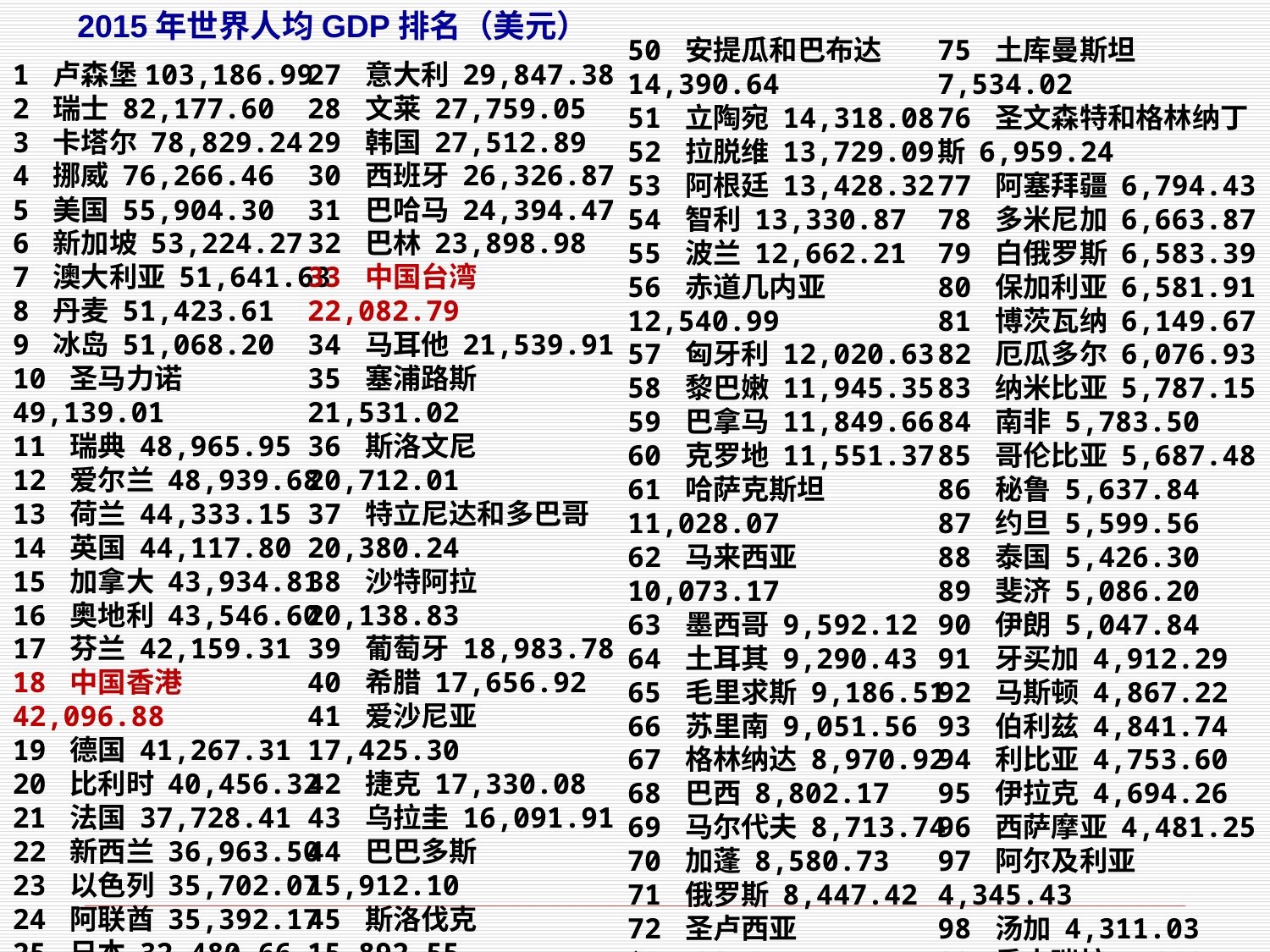

2015年世界人均GDP排名（美元）
50 安提瓜和巴布达 14,390.64
51 立陶宛 14,318.08
52 拉脱维 13,729.09
53 阿根廷 13,428.32
54 智利 13,330.87
55 波兰 12,662.21
56 赤道几内亚 12,540.99
57 匈牙利 12,020.63
58 黎巴嫩 11,945.35
59 巴拿马 11,849.66
60 克罗地 11,551.37
61 哈萨克斯坦11,028.07
62 马来西亚 10,073.17
63 墨西哥 9,592.12
64 土耳其 9,290.43
65 毛里求斯 9,186.51
66 苏里南 9,051.56
67 格林纳达 8,970.92
68 巴西 8,802.17
69 马尔代夫 8,713.74
70 加蓬 8,580.73
71 俄罗斯 8,447.42
72 圣卢西亚 $8,409.87
73 中国 8,280.09
74 多米尼克 7,601.78

75 土库曼斯坦 7,534.02
76 圣文森特和格林纳丁  斯 6,959.24
77 阿塞拜疆 6,794.43
78 多米尼加 6,663.87
79 白俄罗斯 6,583.39
80 保加利亚 6,581.91
81 博茨瓦纳 6,149.67
82 厄瓜多尔 6,076.93
83 纳米比亚 5,787.15
84 南非 5,783.50
85 哥伦比亚 5,687.48
86 秘鲁 5,637.84
87 约旦 5,599.56
88 泰国 5,426.30
89 斐济 5,086.20
90 伊朗 5,047.84
91 牙买加 4,912.29
92 马斯顿 4,867.22
93 伯利兹 4,841.74
94 利比亚 4,753.60
95 伊拉克 4,694.26
96 西萨摩亚 4,481.25
97 阿尔及利亚 4,345.43
98 汤加 4,311.03
99 委内瑞拉 4,262.54
100 阿尔巴尼亚4,200.03
1 卢森堡103,186.99
2 瑞士 82,177.60
3 卡塔尔 78,829.24
4 挪威 76,266.46
5 美国 55,904.30
6 新加坡 53,224.27
7 澳大利亚 51,641.63
8 丹麦 51,423.61
9 冰岛 51,068.20
10 圣马力诺49,139.01
11 瑞典 48,965.95
12 爱尔兰 48,939.68
13 荷兰 44,333.15
14 英国 44,117.80
15 加拿大 43,934.81
16 奥地利 43,546.60
17 芬兰 42,159.31
18 中国香港42,096.88
19 德国 41,267.31
20 比利时 40,456.32
21 法国 37,728.41
22 新西兰 36,963.50
23 以色列 35,702.07
24 阿联酋 35,392.17
25 日本 32,480.66
26 科威特 29,982.63
27 意大利 29,847.38
28 文莱 27,759.05
29 韩国 27,512.89
30 西班牙 26,326.87
31 巴哈马 24,394.47
32 巴林 23,898.98
33 中国台湾 22,082.79
34 马耳他 21,539.91
35 塞浦路斯 21,531.02
36 斯洛文尼20,712.01
37 特立尼达和多巴哥 20,380.24
38 沙特阿拉20,138.83
39 葡萄牙 18,983.78
40 希腊 17,656.92
41 爱沙尼亚 17,425.30
42 捷克 17,330.08
43 乌拉圭 16,091.91
44 巴巴多斯 15,912.10
45 斯洛伐克 15,892.55
46 阿曼 15,672.37
47 圣基茨和尼维斯 14,618.46
48 贝劳 14,600.10
49 塞舌尔 14,466.16